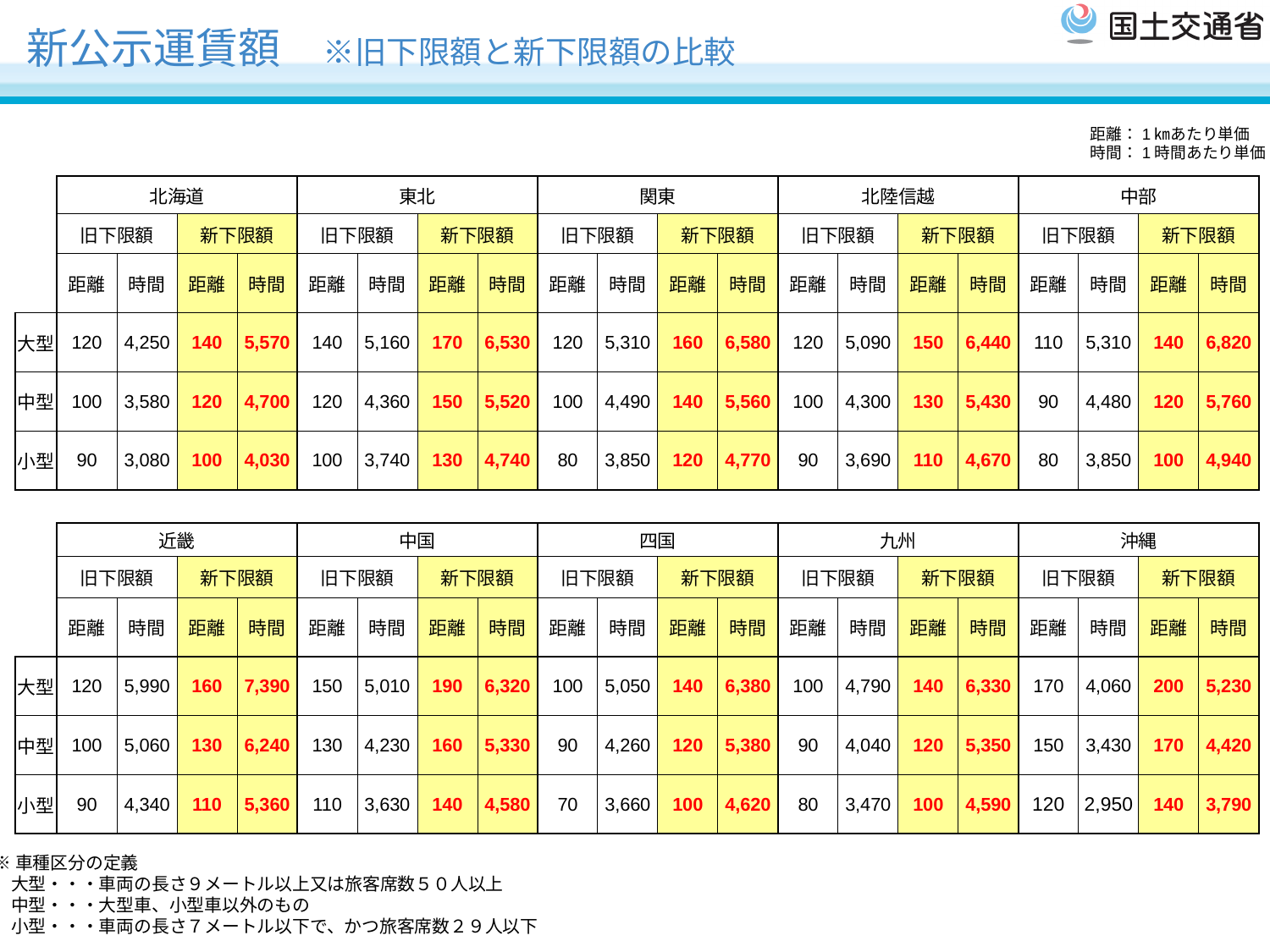

# 新公示運賃額　※旧下限額と新下限額の比較
距離：1㎞あたり単価
時間：1時間あたり単価
|  | 北海道 |  |  |  | 東北 |  |  |  | 関東 |  |  |  | 北陸信越 |  |  |  | 中部 |  |  |  |
| --- | --- | --- | --- | --- | --- | --- | --- | --- | --- | --- | --- | --- | --- | --- | --- | --- | --- | --- | --- | --- |
|  | 旧下限額 |  | 新下限額 |  | 旧下限額 |  | 新下限額 |  | 旧下限額 |  | 新下限額 |  | 旧下限額 |  | 新下限額 |  | 旧下限額 |  | 新下限額 |  |
|  | 距離 | 時間 | 距離 | 時間 | 距離 | 時間 | 距離 | 時間 | 距離 | 時間 | 距離 | 時間 | 距離 | 時間 | 距離 | 時間 | 距離 | 時間 | 距離 | 時間 |
| 大型 | 120 | 4,250 | 140 | 5,570 | 140 | 5,160 | 170 | 6,530 | 120 | 5,310 | 160 | 6,580 | 120 | 5,090 | 150 | 6,440 | 110 | 5,310 | 140 | 6,820 |
| 中型 | 100 | 3,580 | 120 | 4,700 | 120 | 4,360 | 150 | 5,520 | 100 | 4,490 | 140 | 5,560 | 100 | 4,300 | 130 | 5,430 | 90 | 4,480 | 120 | 5,760 |
| 小型 | 90 | 3,080 | 100 | 4,030 | 100 | 3,740 | 130 | 4,740 | 80 | 3,850 | 120 | 4,770 | 90 | 3,690 | 110 | 4,670 | 80 | 3,850 | 100 | 4,940 |
|  |  |  |  |  |  |  |  |  |  |  |  |  |  |  |  |  |  |  |  |  |
|  | 近畿 |  |  |  | 中国 |  |  |  | 四国 |  |  |  | 九州 |  |  |  | 沖縄 |  |  |  |
|  | 旧下限額 |  | 新下限額 |  | 旧下限額 |  | 新下限額 |  | 旧下限額 |  | 新下限額 |  | 旧下限額 |  | 新下限額 |  | 旧下限額 |  | 新下限額 |  |
|  | 距離 | 時間 | 距離 | 時間 | 距離 | 時間 | 距離 | 時間 | 距離 | 時間 | 距離 | 時間 | 距離 | 時間 | 距離 | 時間 | 距離 | 時間 | 距離 | 時間 |
| 大型 | 120 | 5,990 | 160 | 7,390 | 150 | 5,010 | 190 | 6,320 | 100 | 5,050 | 140 | 6,380 | 100 | 4,790 | 140 | 6,330 | 170 | 4,060 | 200 | 5,230 |
| 中型 | 100 | 5,060 | 130 | 6,240 | 130 | 4,230 | 160 | 5,330 | 90 | 4,260 | 120 | 5,380 | 90 | 4,040 | 120 | 5,350 | 150 | 3,430 | 170 | 4,420 |
| 小型 | 90 | 4,340 | 110 | 5,360 | 110 | 3,630 | 140 | 4,580 | 70 | 3,660 | 100 | 4,620 | 80 | 3,470 | 100 | 4,590 | 120 | 2,950 | 140 | 3,790 |
※車種区分の定義
　大型・・・車両の長さ９メートル以上又は旅客席数５０人以上
　中型・・・大型車、小型車以外のもの
　小型・・・車両の長さ７メートル以下で、かつ旅客席数２９人以下